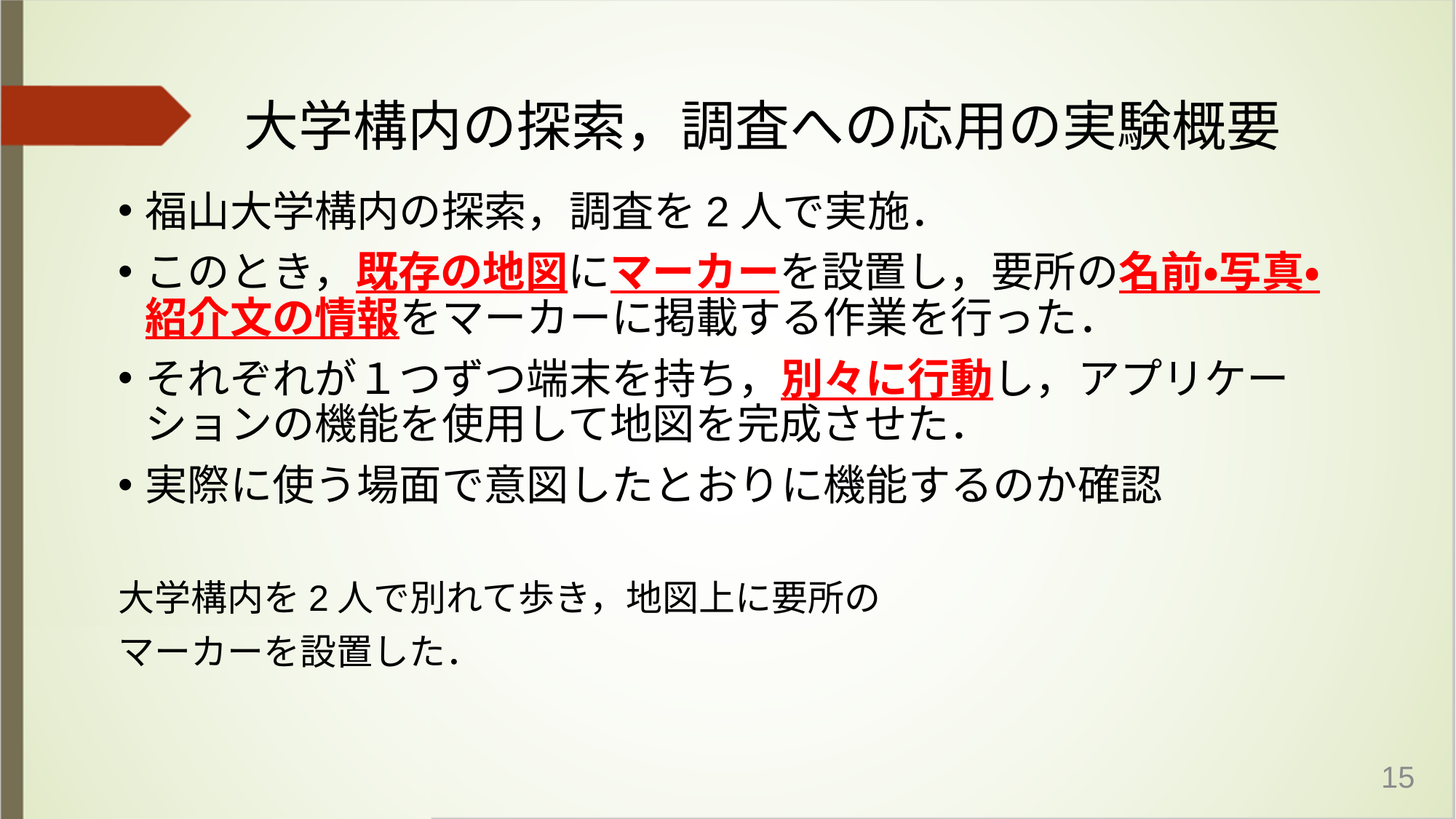

# 大学構内の探索，調査への応用の実験概要
福山大学構内の探索，調査を2人で実施．
このとき，既存の地図にマーカーを設置し，要所の名前・写真・紹介文の情報をマーカーに掲載する作業を行った．
それぞれが１つずつ端末を持ち，別々に行動し，アプリケーションの機能を使用して地図を完成させた．
実際に使う場面で意図したとおりに機能するのか確認

大学構内を2人で別れて歩き，地図上に要所の
マーカーを設置した．
15